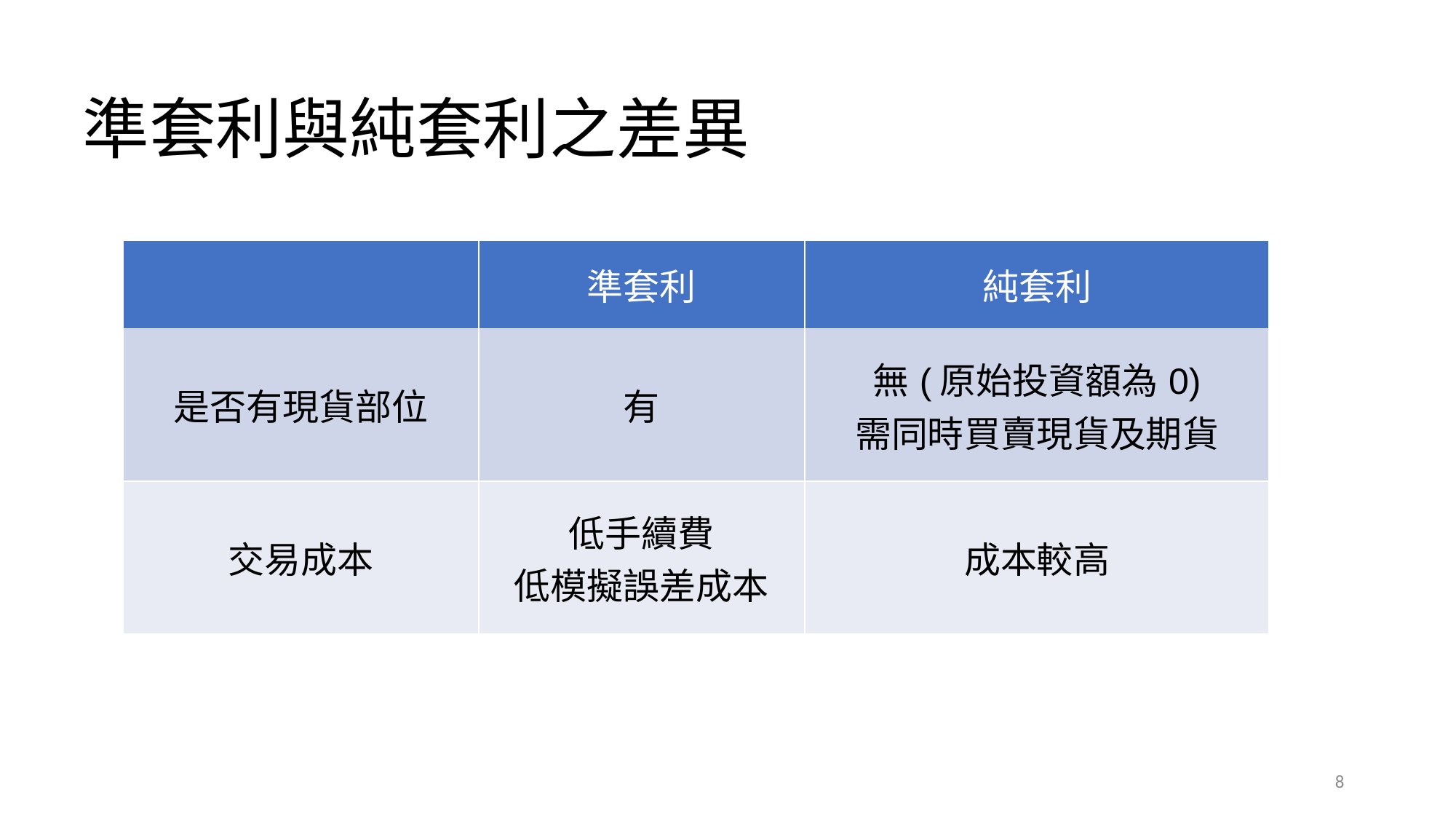

# 準套利與純套利之差異
|  | 準套利 | 純套利 |
| --- | --- | --- |
| 是否有現貨部位 | 有 | 無(原始投資額為0) 需同時買賣現貨及期貨 |
| 交易成本 | 低手續費 低模擬誤差成本 | 成本較高 |
8